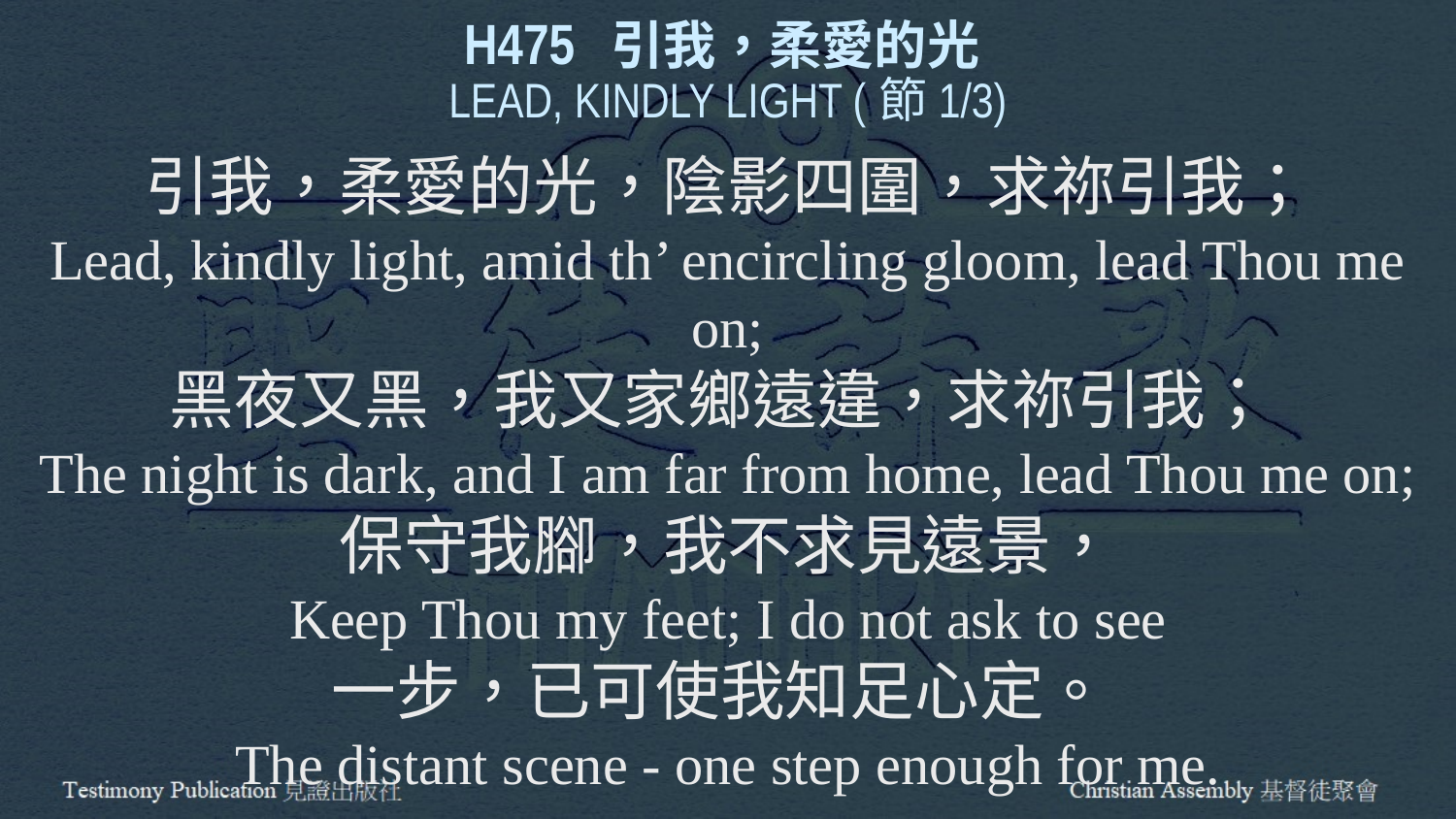

H475  引我，柔愛的光
LEAD, KINDLY LIGHT (節1/3)
引我，柔愛的光，陰影四圍，求祢引我；
Lead, kindly light, amid th’ encircling gloom, lead Thou me on;
黑夜又黑，我又家鄉遠違，求祢引我；
The night is dark, and I am far from home, lead Thou me on;
保守我腳，我不求見遠景，
Keep Thou my feet; I do not ask to see
一步，已可使我知足心定。
The distant scene - one step enough for me.